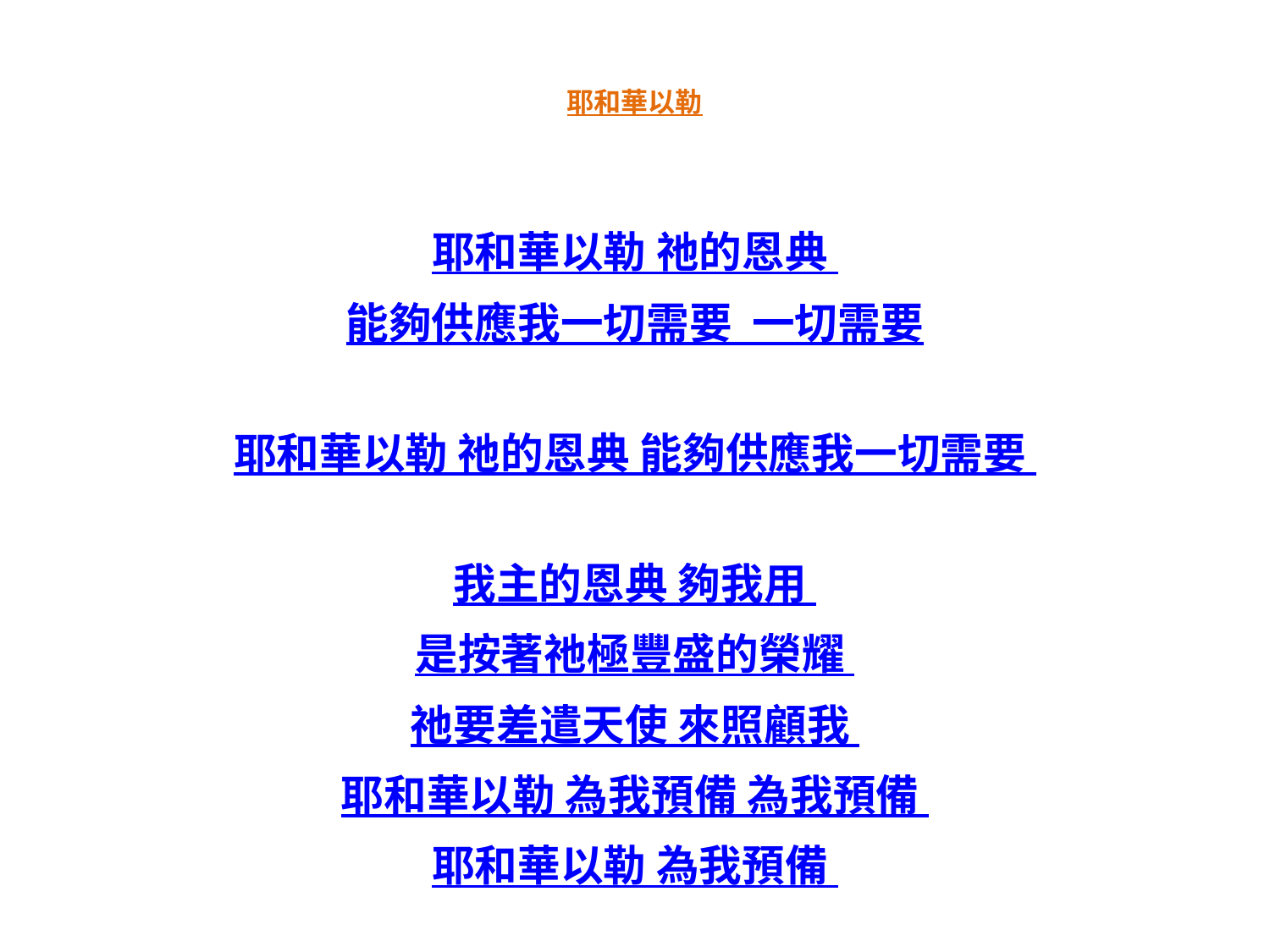

# 耶和華以勒
耶和華以勒 祂的恩典
能夠供應我一切需要  一切需要

耶和華以勒 祂的恩典 能夠供應我一切需要

我主的恩典 夠我用
是按著祂極豐盛的榮耀
祂要差遣天使 來照顧我
耶和華以勒 為我預備 為我預備
耶和華以勒 為我預備